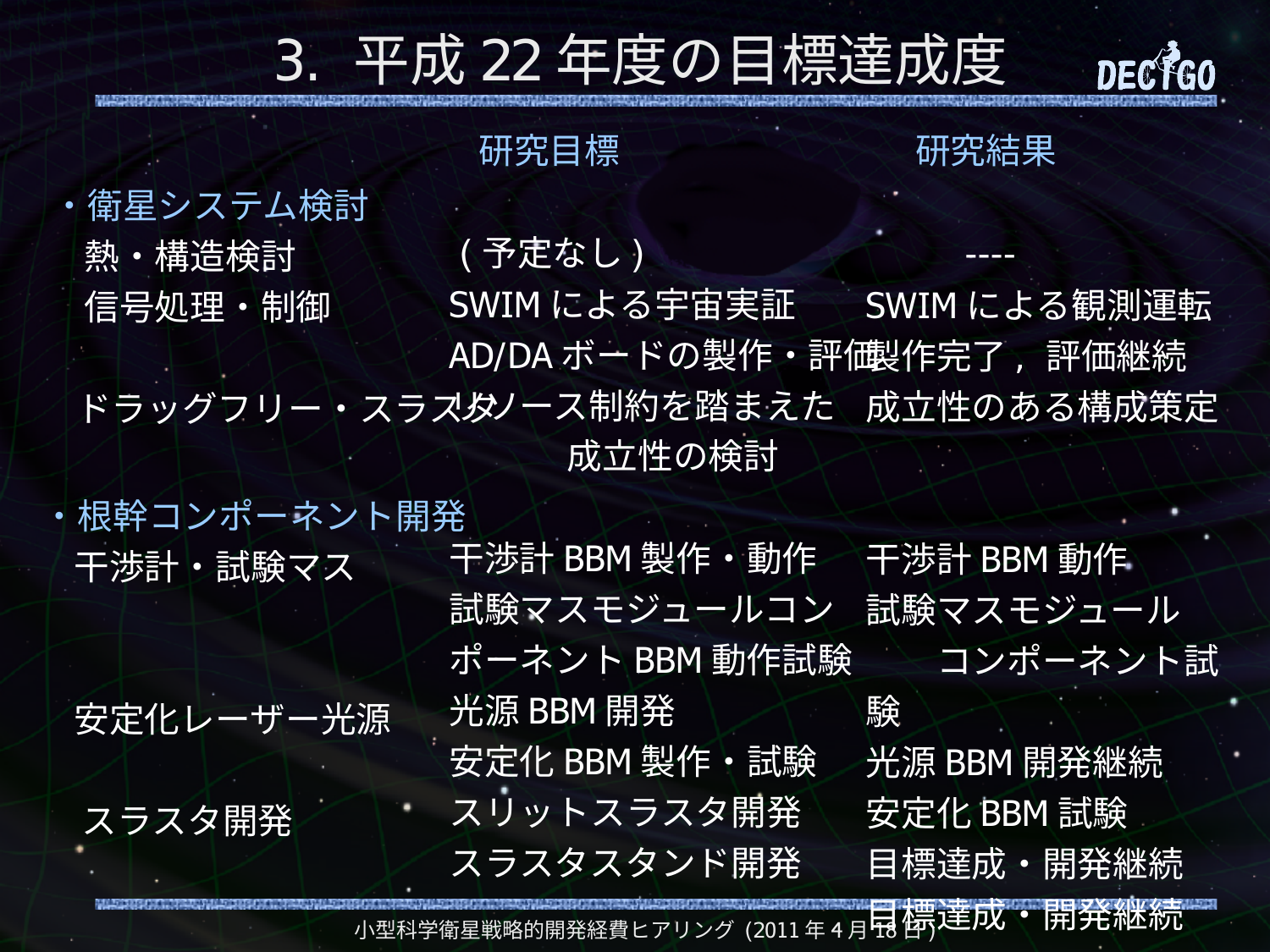

# 3. 平成22年度の目標達成度
研究目標
研究結果
・衛星システム検討
   熱・構造検討
   信号処理・制御

  ドラッグフリー・スラスタ

 (予定なし)
SWIMによる宇宙実証
AD/DAボードの製作・評価
リソース制約を踏まえた
              成立性の検討

干渉計BBM製作・動作
試験マスモジュールコン
ポーネントBBM動作試験
光源BBM開発
安定化BBM製作・試験
スリットスラスタ開発
スラスタスタンド開発
         ----
SWIMによる観測運転
製作完了, 評価継続
成立性のある構成策定

干渉計BBM動作
試験マスモジュール
　　コンポーネント試験
光源BBM開発継続
安定化BBM試験
目標達成・開発継続
目標達成・開発継続
・根幹コンポーネント開発
   干渉計・試験マス

   安定化レーザー光源

    スラスタ開発

小型科学衛星戦略的開発経費ヒアリング (2011年4月18日)